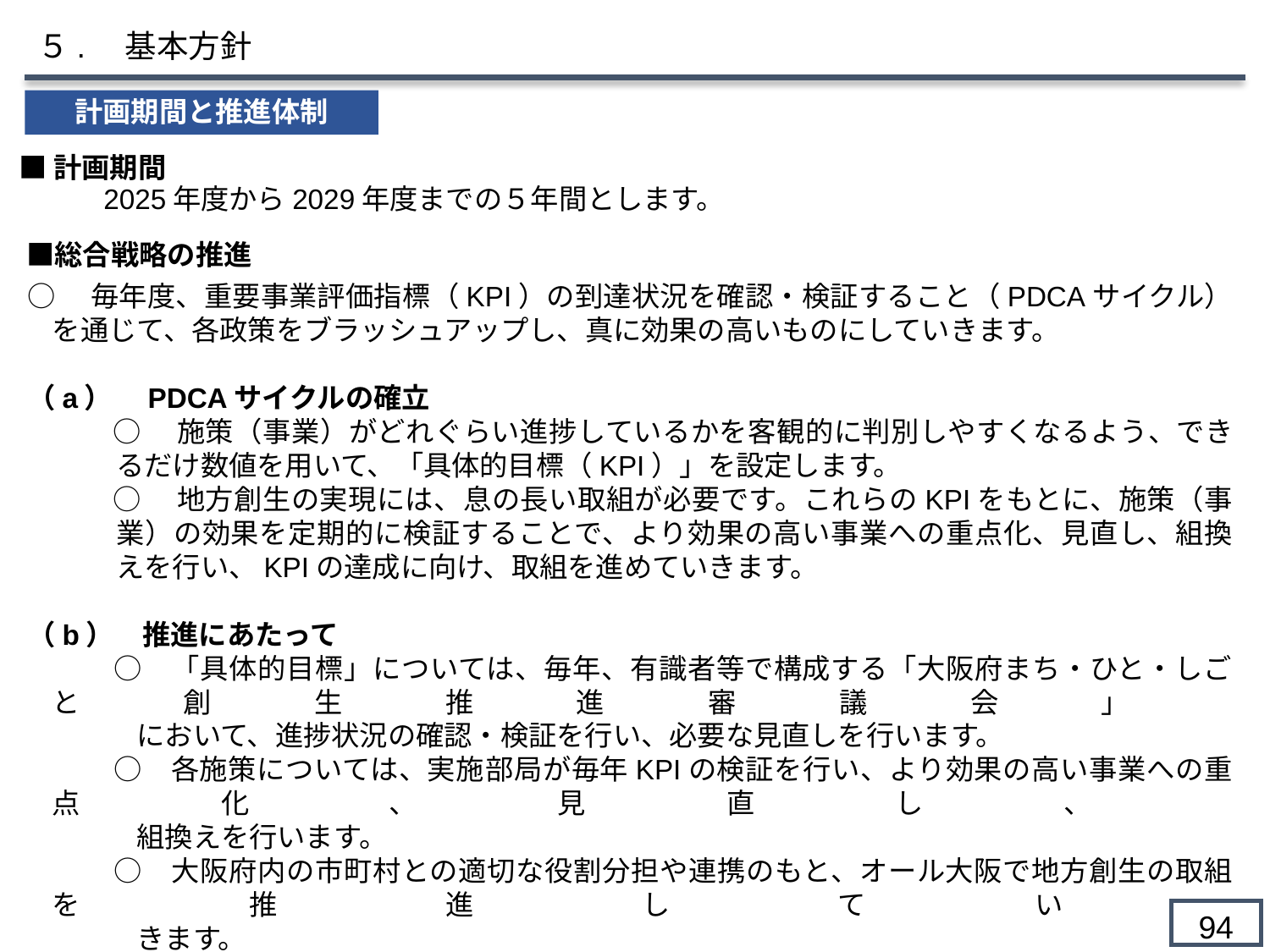

５.　基本方針
計画期間と推進体制
 ■計画期間
　　　2025年度から2029年度までの５年間とします。
　■総合戦略の推進
○　毎年度、重要事業評価指標（KPI）の到達状況を確認・検証すること（PDCAサイクル）を通じて、各政策をブラッシュアップし、真に効果の高いものにしていきます。

（a）　PDCAサイクルの確立
　　　○　 施策（事業）がどれぐらい進捗しているかを客観的に判別しやすくなるよう、できるだけ数値を用いて、「具体的目標（KPI）」を設定します。
　　　○　 地方創生の実現には、息の長い取組が必要です。これらのKPIをもとに、施策（事業）の効果を定期的に検証することで、より効果の高い事業への重点化、見直し、組換えを行い、KPIの達成に向け、取組を進めていきます。

（b）　推進にあたって
　　　○　「具体的目標」については、毎年、有識者等で構成する「大阪府まち・ひと・しごと創生推進審議会」
　　　において、進捗状況の確認・検証を行い、必要な見直しを行います。
　　　○　各施策については、実施部局が毎年KPIの検証を行い、より効果の高い事業への重点化、見直し、
　　　組換えを行います。
　　　○　大阪府内の市町村との適切な役割分担や連携のもと、オール大阪で地方創生の取組を推進してい
　　　きます。
94